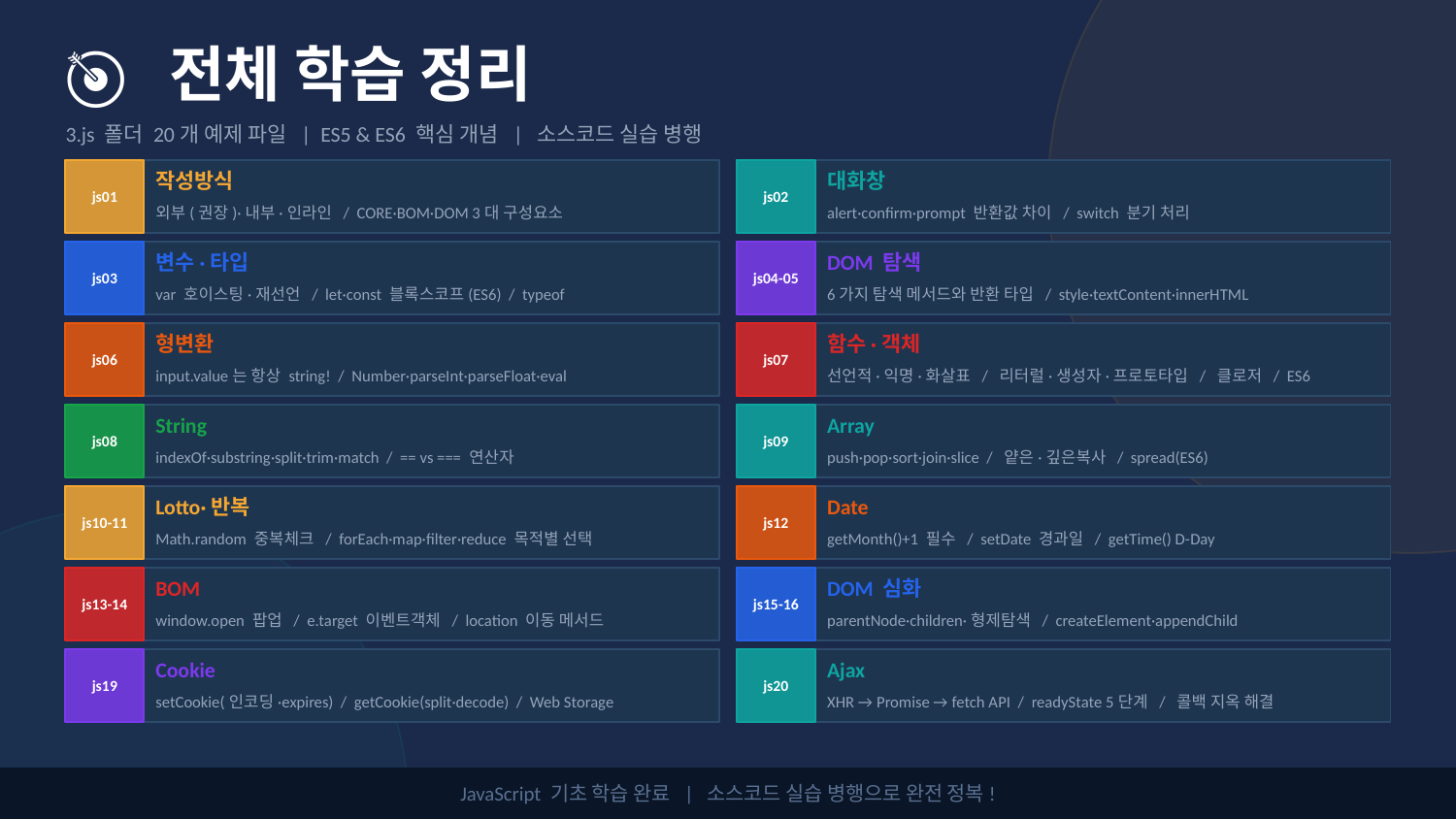

🎯  전체 학습 정리
3.js 폴더 20개 예제 파일  |  ES5 & ES6 핵심 개념  |  소스코드 실습 병행

js01

js02
작성방식
대화창
외부(권장)·내부·인라인  /  CORE·BOM·DOM 3대 구성요소
alert·confirm·prompt 반환값 차이  /  switch 분기 처리

js03

js04-05
변수·타입
DOM 탐색
var 호이스팅·재선언  /  let·const 블록스코프(ES6)  /  typeof
6가지 탐색 메서드와 반환 타입  /  style·textContent·innerHTML

js06

js07
형변환
함수·객체
input.value는 항상 string!  /  Number·parseInt·parseFloat·eval
선언적·익명·화살표  /  리터럴·생성자·프로토타입  /  클로저  /  ES6

js08

js09
String
Array
indexOf·substring·split·trim·match  /  == vs === 연산자
push·pop·sort·join·slice  /  얕은·깊은복사  /  spread(ES6)

js10-11

js12
Lotto·반복
Date

Math.random 중복체크  /  forEach·map·filter·reduce 목적별 선택
getMonth()+1 필수  /  setDate 경과일  /  getTime() D-Day

js13-14

js15-16
BOM
DOM 심화
window.open 팝업  /  e.target 이벤트객체  /  location 이동 메서드
parentNode·children·형제탐색  /  createElement·appendChild

js19

js20
Cookie
Ajax
setCookie(인코딩·expires)  /  getCookie(split·decode)  /  Web Storage
XHR → Promise → fetch API  /  readyState 5단계  /  콜백 지옥 해결

JavaScript 기초 학습 완료  |  소스코드 실습 병행으로 완전 정복!